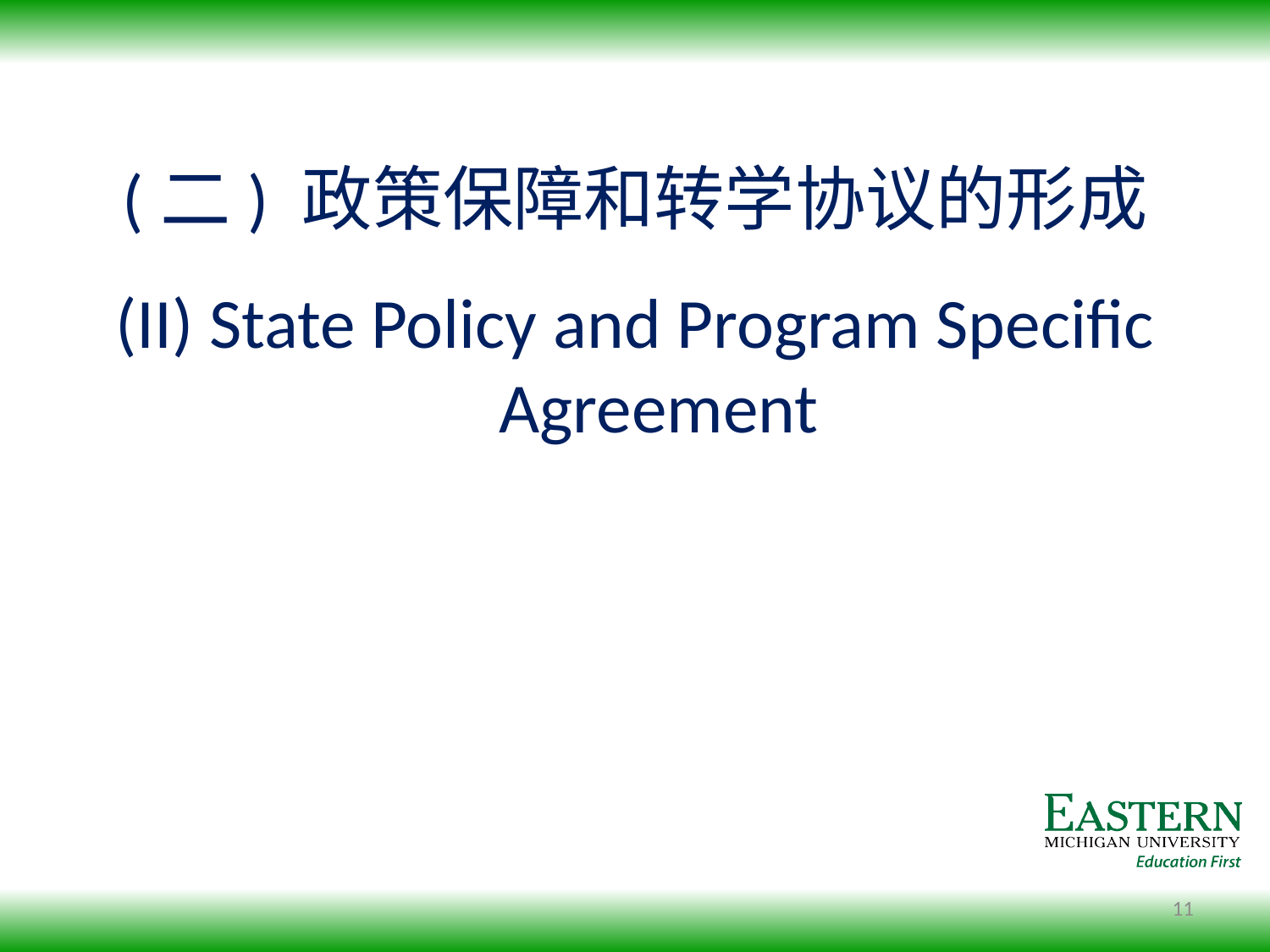

(二) 政策保障和转学协议的形成

(II) State Policy and Program Specific Agreement
11